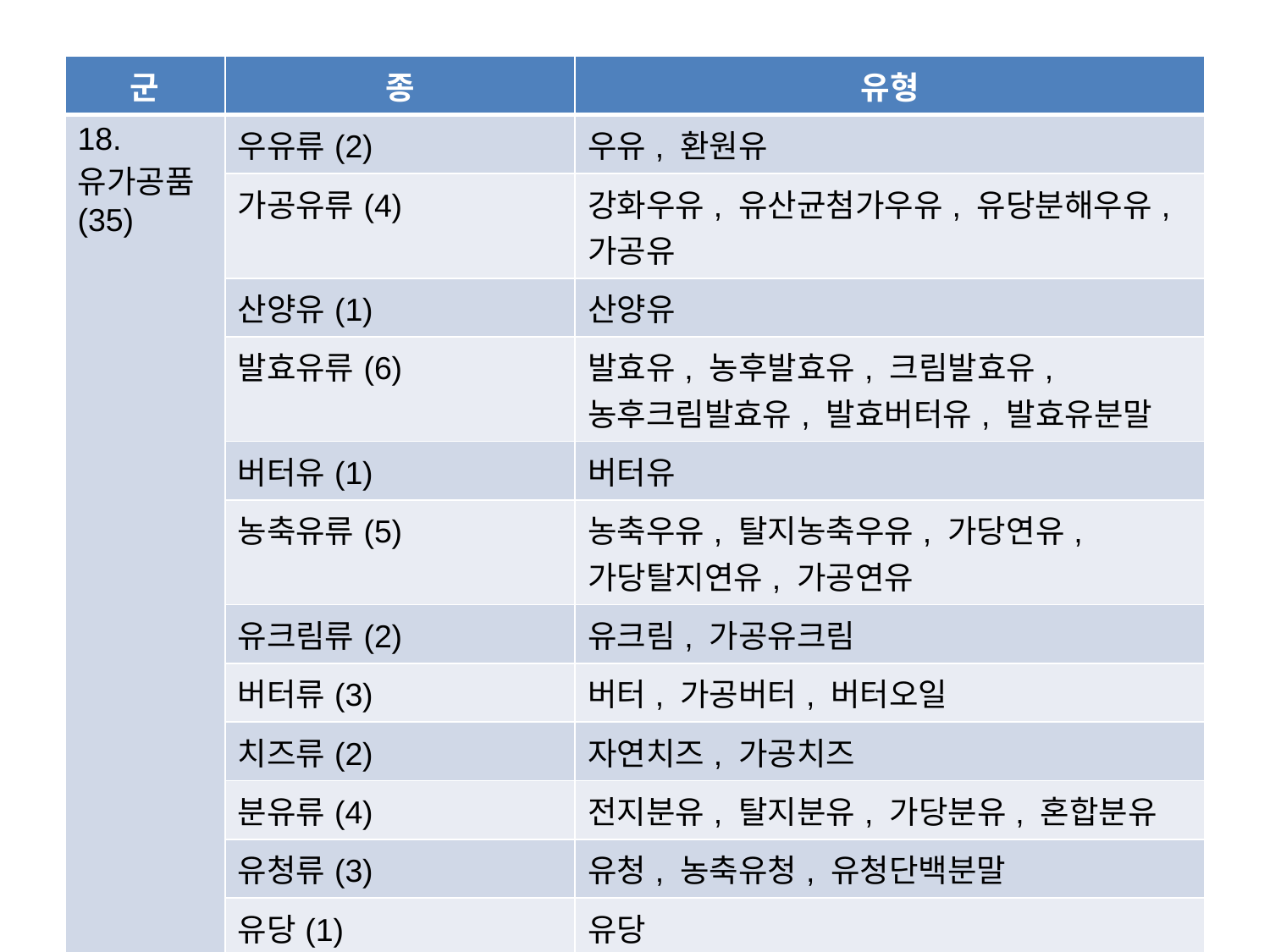

| 군 | 종 | 유형 |
| --- | --- | --- |
| 18. 유가공품 (35) | 우유류(2) | 우유, 환원유 |
|  | 가공유류(4) | 강화우유, 유산균첨가우유, 유당분해우유, 가공유 |
|  | 산양유(1) | 산양유 |
|  | 발효유류(6) | 발효유, 농후발효유, 크림발효유, 농후크림발효유, 발효버터유, 발효유분말 |
|  | 버터유(1) | 버터유 |
|  | 농축유류(5) | 농축우유, 탈지농축우유, 가당연유, 가당탈지연유, 가공연유 |
|  | 유크림류(2) | 유크림, 가공유크림 |
|  | 버터류(3) | 버터, 가공버터, 버터오일 |
|  | 치즈류(2) | 자연치즈, 가공치즈 |
|  | 분유류(4) | 전지분유, 탈지분유, 가당분유, 혼합분유 |
|  | 유청류(3) | 유청, 농축유청, 유청단백분말 |
|  | 유당(1) | 유당 |
|  | 유단백가수분해식품(1) | 유단백가수분해식품 |